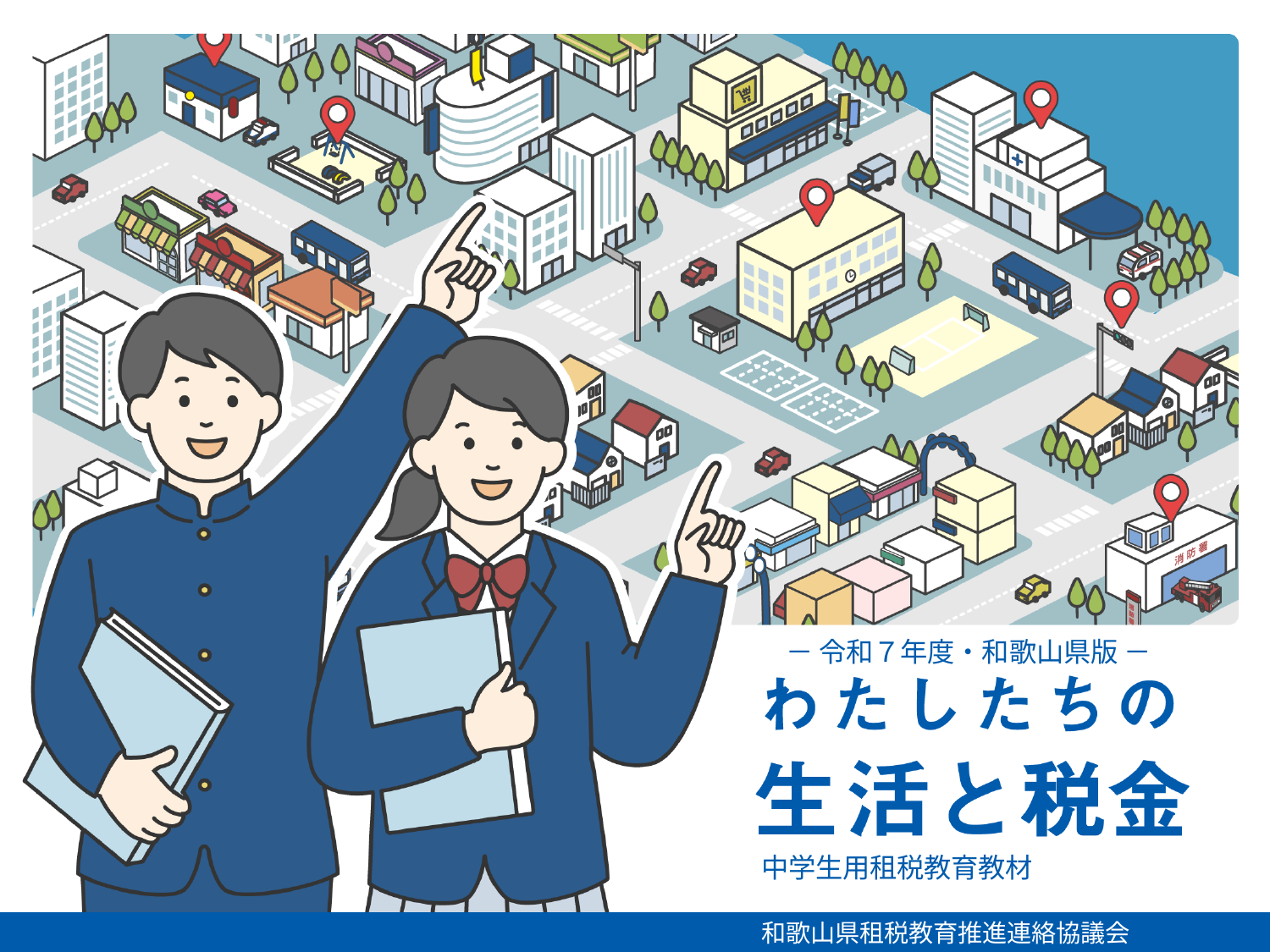

－ 令和７年度・和歌山県版 －
中学生用租税教育教材
和歌山県租税教育推進連絡協議会